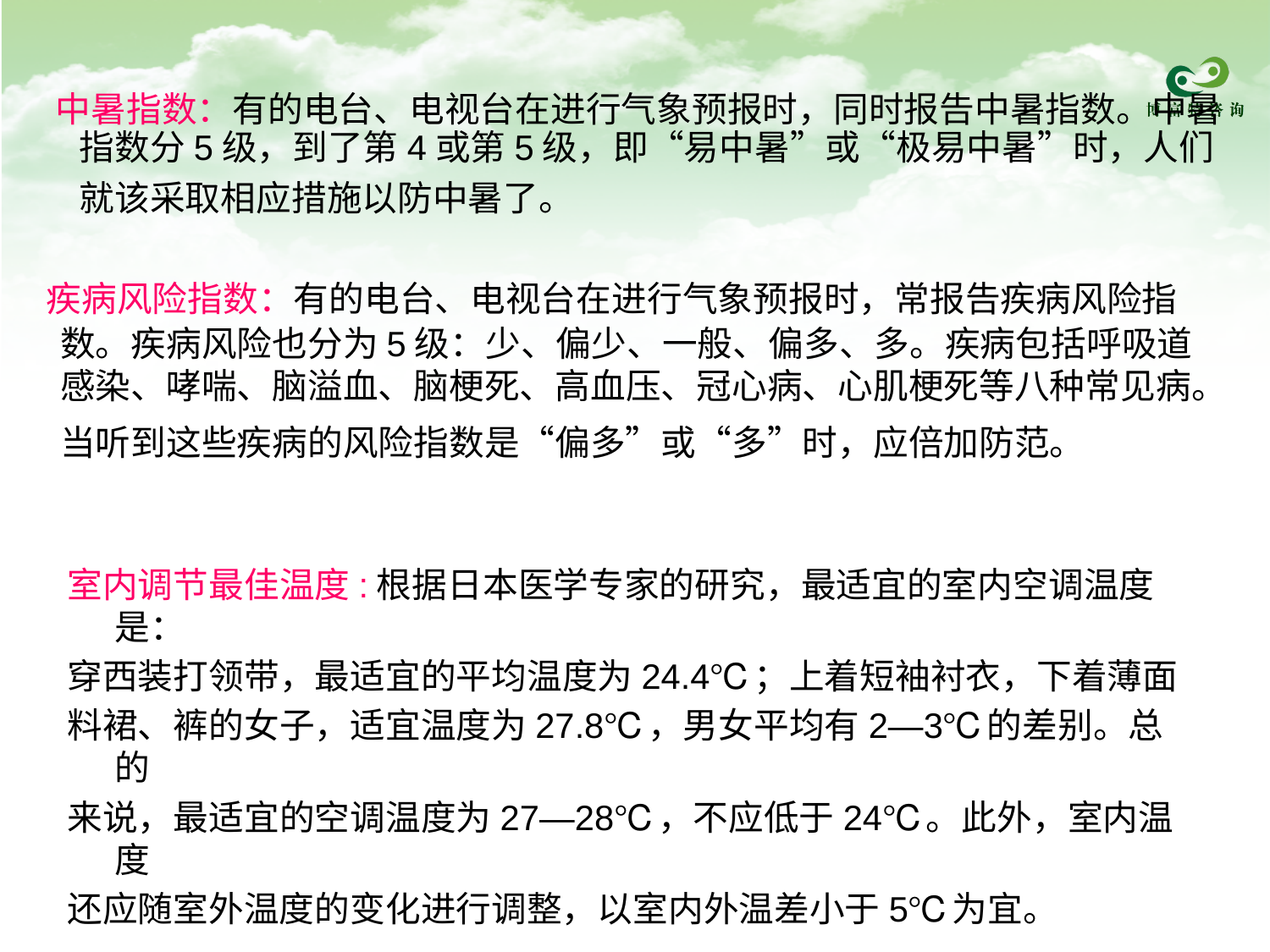

中暑指数：有的电台、电视台在进行气象预报时，同时报告中暑指数。中暑指数分5级，到了第4或第5级，即“易中暑”或“极易中暑”时，人们就该采取相应措施以防中暑了。
  疾病风险指数：有的电台、电视台在进行气象预报时，常报告疾病风险指数。疾病风险也分为5级：少、偏少、一般、偏多、多。疾病包括呼吸道感染、哮喘、脑溢血、脑梗死、高血压、冠心病、心肌梗死等八种常见病。当听到这些疾病的风险指数是“偏多”或“多”时，应倍加防范。
室内调节最佳温度:根据日本医学专家的研究，最适宜的室内空调温度是：
穿西装打领带，最适宜的平均温度为24.4℃；上着短袖衬衣，下着薄面
料裙、裤的女子，适宜温度为27.8℃，男女平均有2—3℃的差别。总的
来说，最适宜的空调温度为27—28℃，不应低于24℃。此外，室内温度
还应随室外温度的变化进行调整，以室内外温差小于5℃为宜。